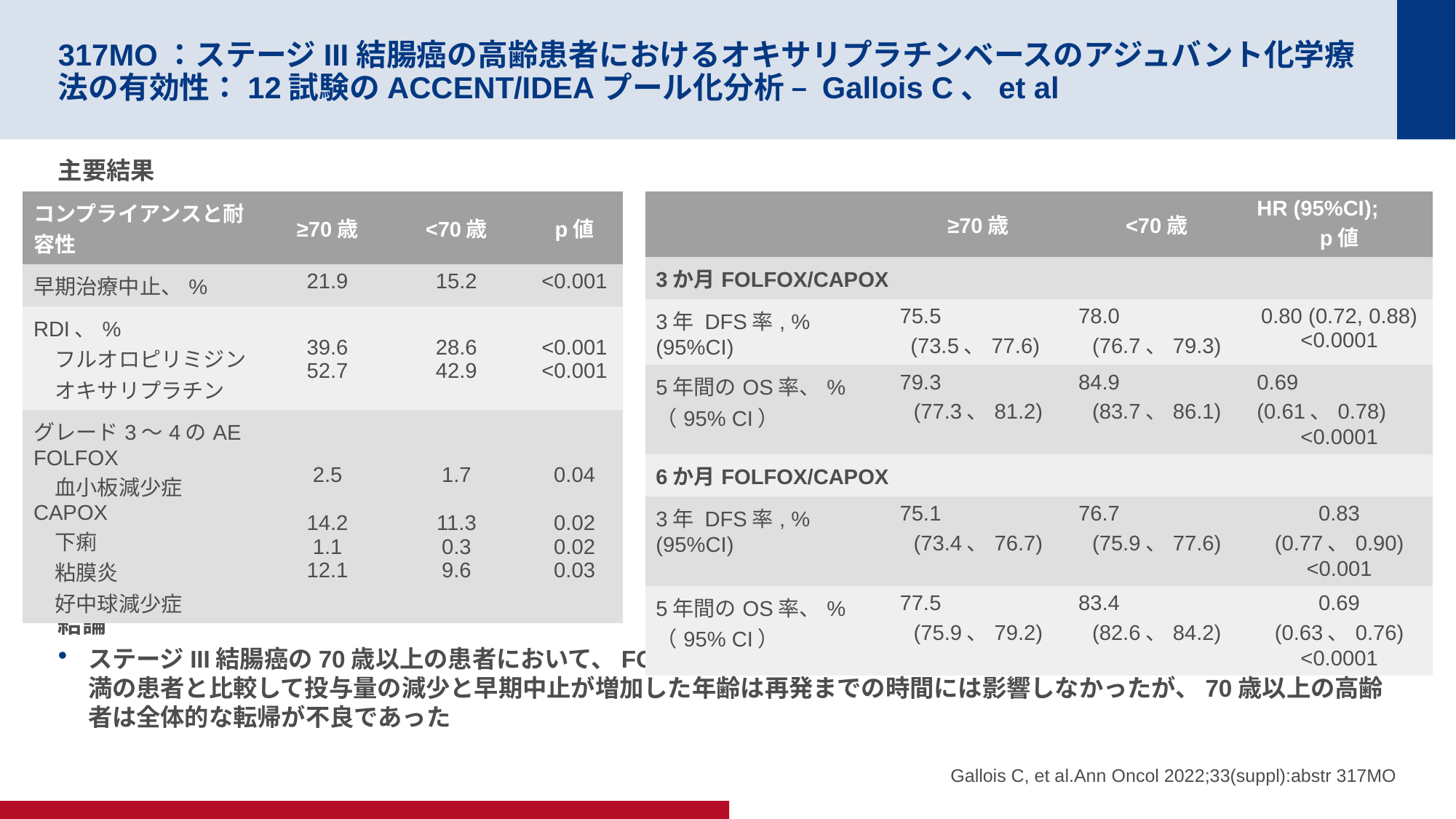

# 317MO：ステージIII結腸癌の高齢患者におけるオキサリプラチンベースのアジュバント化学療法の有効性：12試験のACCENT/IDEAプール化分析 – Gallois C、et al
主要結果
結論
ステージIII結腸癌の70歳以上の患者において、FOLFOXとCAPOXは全般的に良好な耐容性を示していたが、70歳未満の患者と比較して投与量の減少と早期中止が増加した年齢は再発までの時間には影響しなかったが、70歳以上の高齢者は全体的な転帰が不良であった
| コンプライアンスと耐容性 | ≥70歳 | <70歳 | p値 |
| --- | --- | --- | --- |
| 早期治療中止、% | 21.9 | 15.2 | <0.001 |
| RDI、% フルオロピリミジン オキサリプラチン | 39.6 52.7 | 28.6 42.9 | <0.001 <0.001 |
| グレード3～4のAE FOLFOX 血小板減少症 CAPOX 下痢 粘膜炎 好中球減少症 | 2.5 14.2 1.1 12.1 | 1.7 11.3 0.3 9.6 | 0.04 0.02 0.02 0.03 |
|  | ≥70歳 | <70歳 | HR (95%CI); p値 |
| --- | --- | --- | --- |
| 3か月FOLFOX/CAPOX |  |  |  |
| 3年 DFS率, % (95%CI) | 75.5 (73.5、77.6) | 78.0 (76.7、79.3) | 0.80 (0.72, 0.88) <0.0001 |
| 5年間のOS率、% （95% CI） | 79.3 (77.3、81.2) | 84.9 (83.7、86.1) | 0.69 (0.61、0.78) <0.0001 |
| 6か月FOLFOX/CAPOX |  |  |  |
| 3年 DFS率, % (95%CI) | 75.1 (73.4、76.7) | 76.7 (75.9、77.6) | 0.83 (0.77、0.90) <0.001 |
| 5年間のOS率、% （95% CI） | 77.5 (75.9、79.2) | 83.4 (82.6、84.2) | 0.69 (0.63、0.76) <0.0001 |
Gallois C, et al.Ann Oncol 2022;33(suppl):abstr 317MO